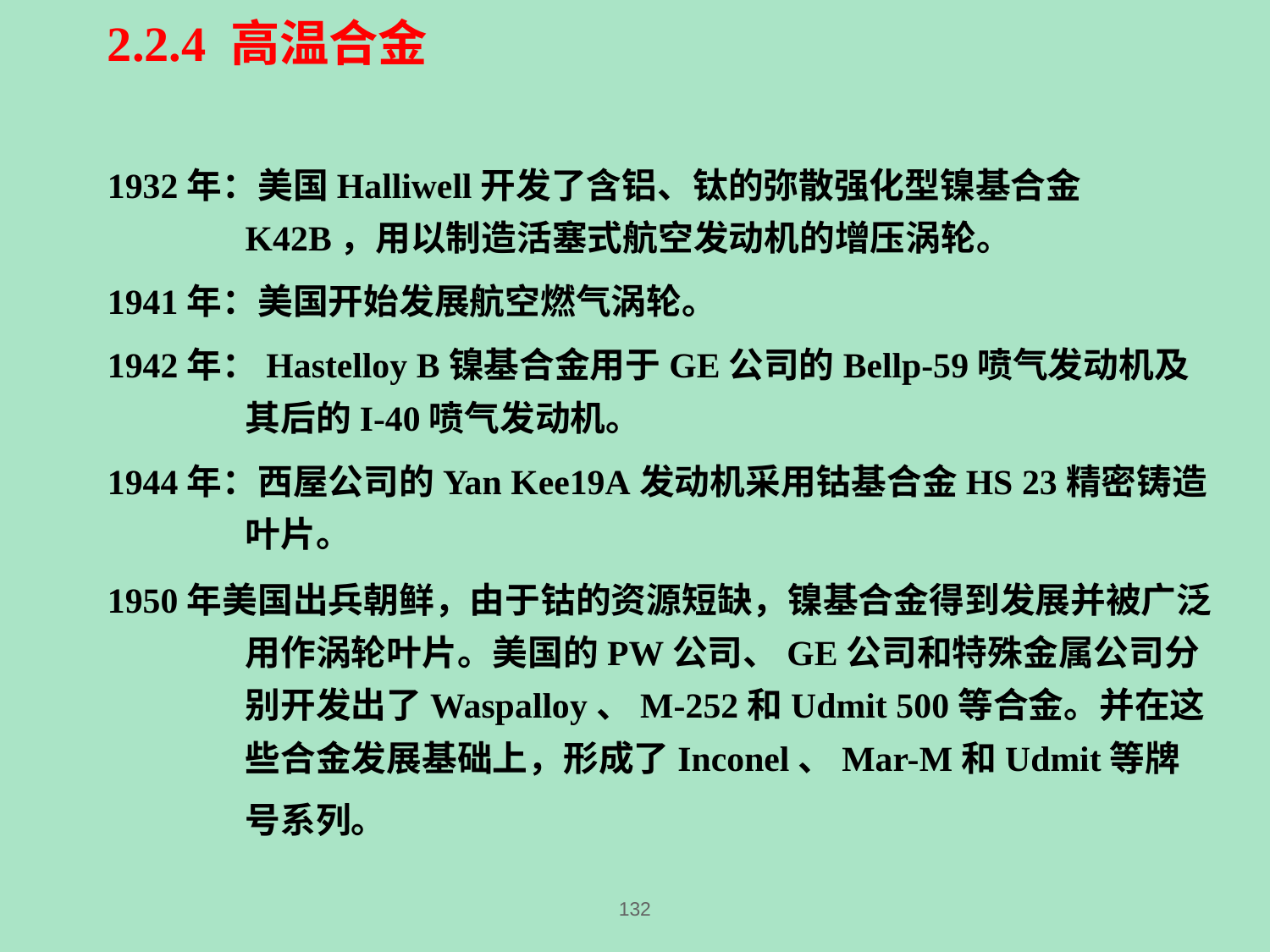

2.2.4 高温合金
1932年：美国Halliwell开发了含铝、钛的弥散强化型镍基合金K42B，用以制造活塞式航空发动机的增压涡轮。
1941年：美国开始发展航空燃气涡轮。
1942年：Hastelloy B镍基合金用于GE公司的Bellp-59喷气发动机及其后的I-40喷气发动机。
1944年：西屋公司的Yan Kee19A发动机采用钴基合金HS 23精密铸造叶片。
1950年美国出兵朝鲜，由于钴的资源短缺，镍基合金得到发展并被广泛用作涡轮叶片。美国的PW公司、GE公司和特殊金属公司分别开发出了Waspalloy、M-252和Udmit 500等合金。并在这些合金发展基础上，形成了Inconel、Mar-M和Udmit等牌号系列。
132